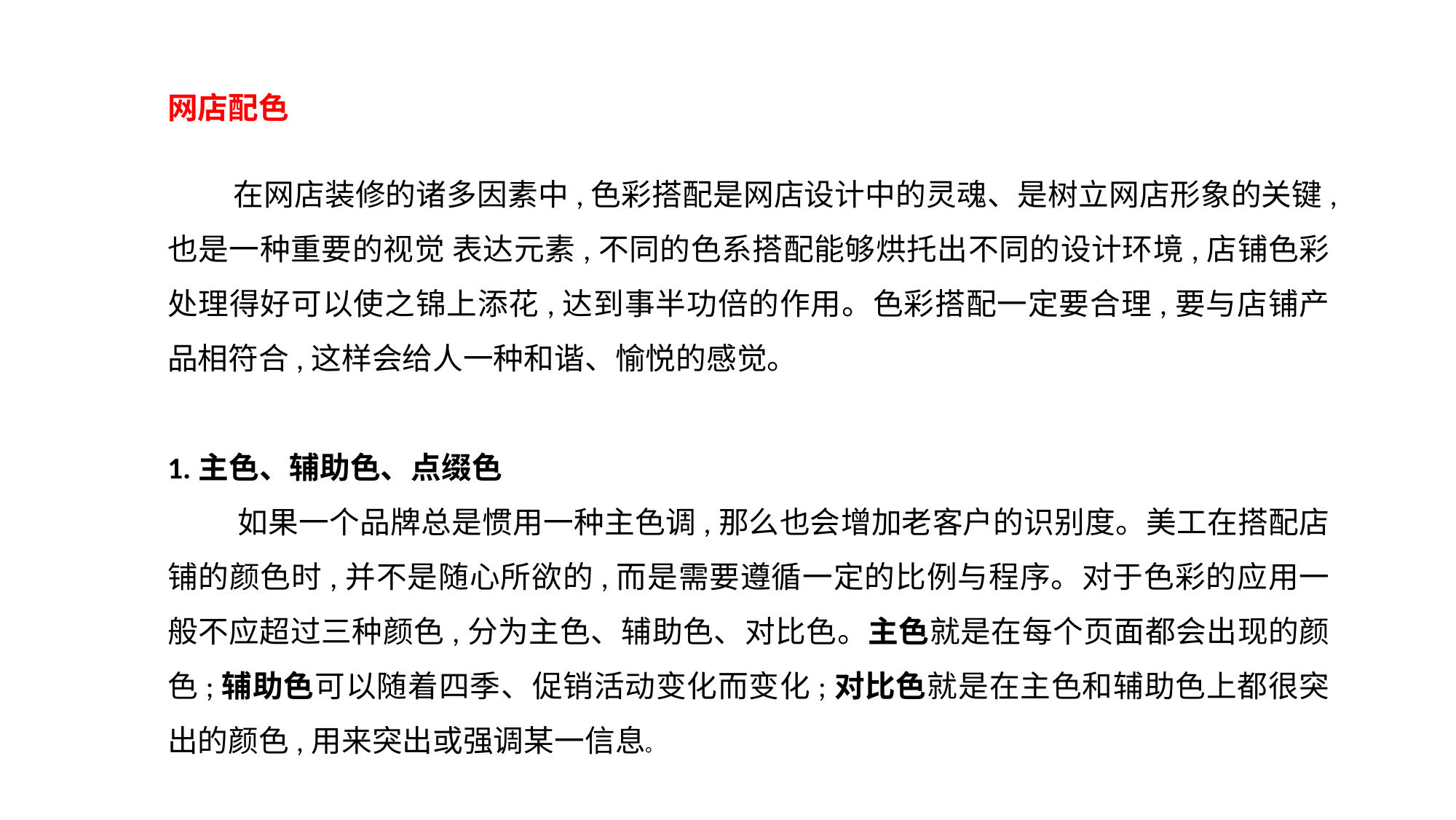

网店配色
               在网店装修的诸多因素中,色彩搭配是网店设计中的灵魂、是树立网店形象的关键,也是一种重要的视觉 表达元素,不同的色系搭配能够烘托出不同的设计环境,店铺色彩处理得好可以使之锦上添花,达到事半功倍的作用。色彩搭配一定要合理,要与店铺产品相符合,这样会给人一种和谐、愉悦的感觉。

1.主色、辅助色、点缀色
         如果一个品牌总是惯用一种主色调,那么也会增加老客户的识别度。美工在搭配店铺的颜色时,并不是随心所欲的,而是需要遵循一定的比例与程序。对于色彩的应用一般不应超过三种颜色,分为主色、辅助色、对比色。主色就是在每个页面都会出现的颜色;辅助色可以随着四季、促销活动变化而变化;对比色就是在主色和辅助色上都很突出的颜色,用来突出或强调某一信息。